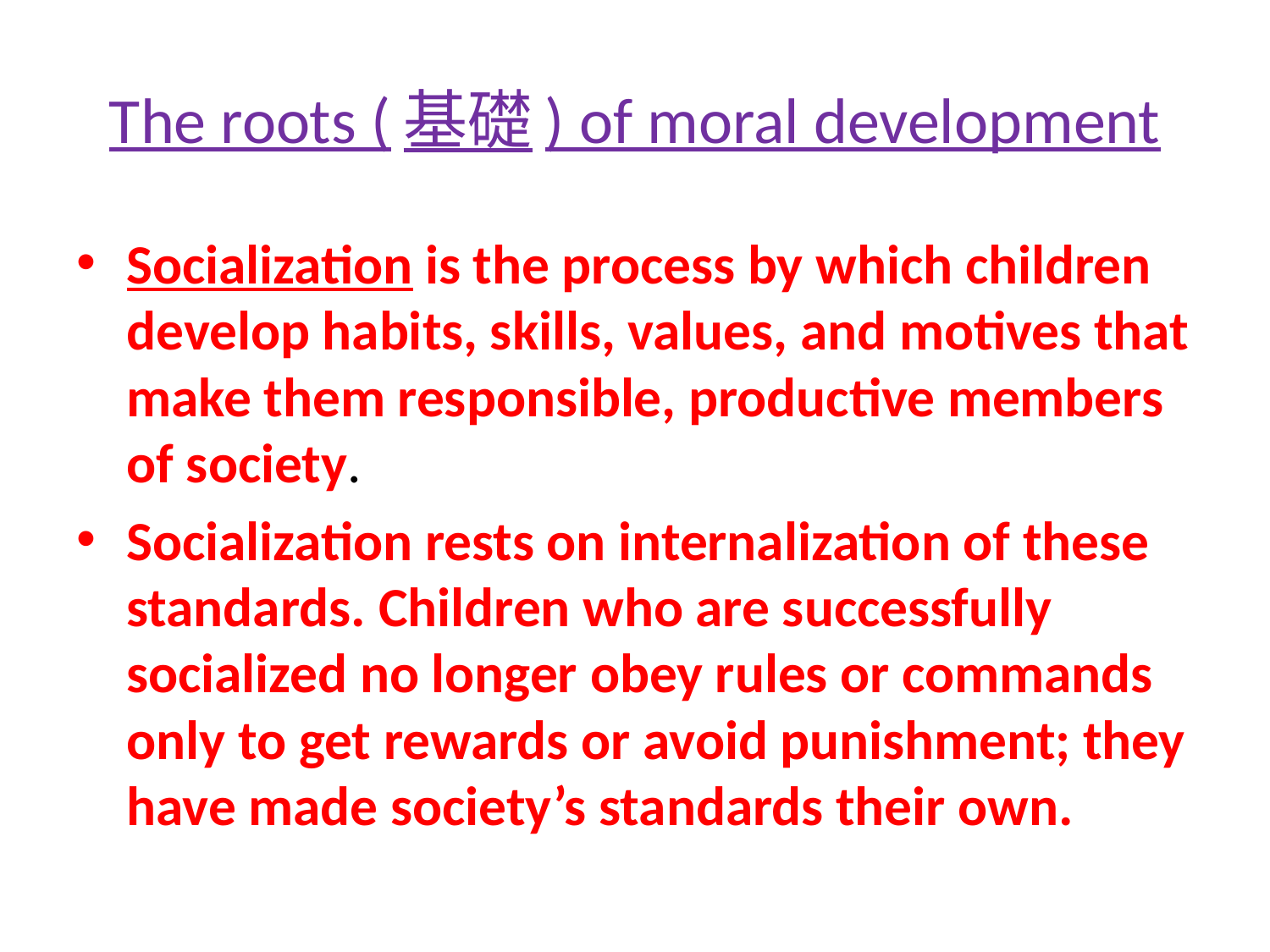

# The roots (基礎) of moral development
Socialization is the process by which children develop habits, skills, values, and motives that make them responsible, productive members of society.
Socialization rests on internalization of these standards. Children who are successfully socialized no longer obey rules or commands only to get rewards or avoid punishment; they have made society’s standards their own.